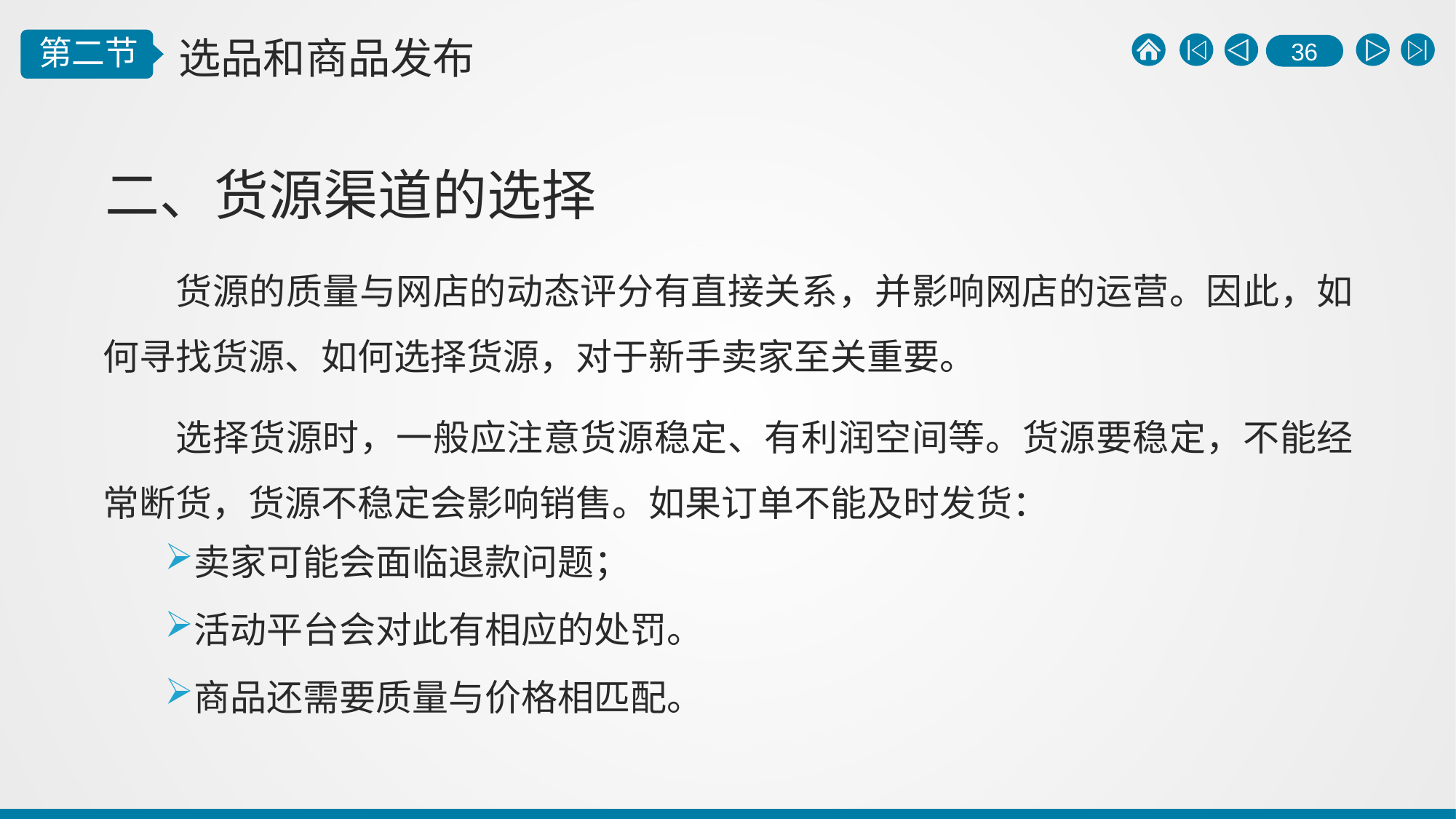

二、货源渠道的选择
货源的质量与网店的动态评分有直接关系，并影响网店的运营。因此，如何寻找货源、如何选择货源，对于新手卖家至关重要。
选择货源时，一般应注意货源稳定、有利润空间等。货源要稳定，不能经常断货，货源不稳定会影响销售。如果订单不能及时发货：
卖家可能会面临退款问题；
活动平台会对此有相应的处罚。
商品还需要质量与价格相匹配。